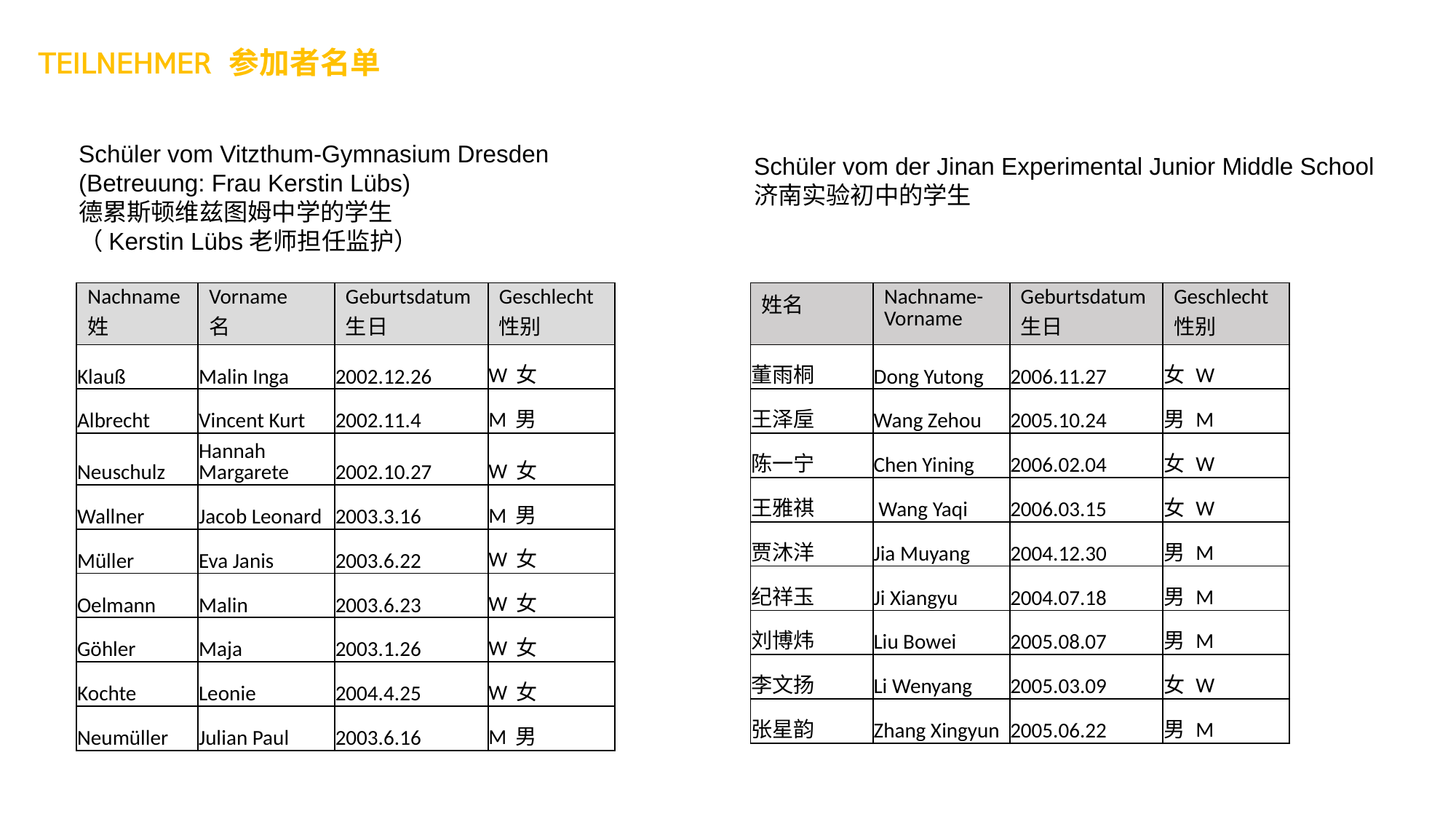

Teilnehmer 参加者名单
Schüler vom Vitzthum-Gymnasium Dresden
(Betreuung: Frau Kerstin Lübs)
德累斯顿维兹图姆中学的学生
（Kerstin Lübs老师担任监护）
Schüler vom der Jinan Experimental Junior Middle School
济南实验初中的学生
| Nachname姓 | Vorname 名 | Geburtsdatum 生日 | Geschlecht 性别 |
| --- | --- | --- | --- |
| Klauß | Malin Inga | 2002.12.26 | W 女 |
| Albrecht | Vincent Kurt | 2002.11.4 | M 男 |
| Neuschulz | Hannah Margarete | 2002.10.27 | W 女 |
| Wallner | Jacob Leonard | 2003.3.16 | M 男 |
| Müller | Eva Janis | 2003.6.22 | W 女 |
| Oelmann | Malin | 2003.6.23 | W 女 |
| Göhler | Maja | 2003.1.26 | W 女 |
| Kochte | Leonie | 2004.4.25 | W 女 |
| Neumüller | Julian Paul | 2003.6.16 | M 男 |
| 姓名 | Nachname-Vorname | Geburtsdatum 生日 | Geschlecht 性别 |
| --- | --- | --- | --- |
| 董雨桐 | Dong Yutong | 2006.11.27 | 女 W |
| 王泽垕 | Wang Zehou | 2005.10.24 | 男 M |
| 陈一宁 | Chen Yining | 2006.02.04 | 女 W |
| 王雅祺 | Wang Yaqi | 2006.03.15 | 女 W |
| 贾沐洋 | Jia Muyang | 2004.12.30 | 男 M |
| 纪祥玉 | Ji Xiangyu | 2004.07.18 | 男 M |
| 刘博炜 | Liu Bowei | 2005.08.07 | 男 M |
| 李文扬 | Li Wenyang | 2005.03.09 | 女 W |
| 张星韵 | Zhang Xingyun | 2005.06.22 | 男 M |